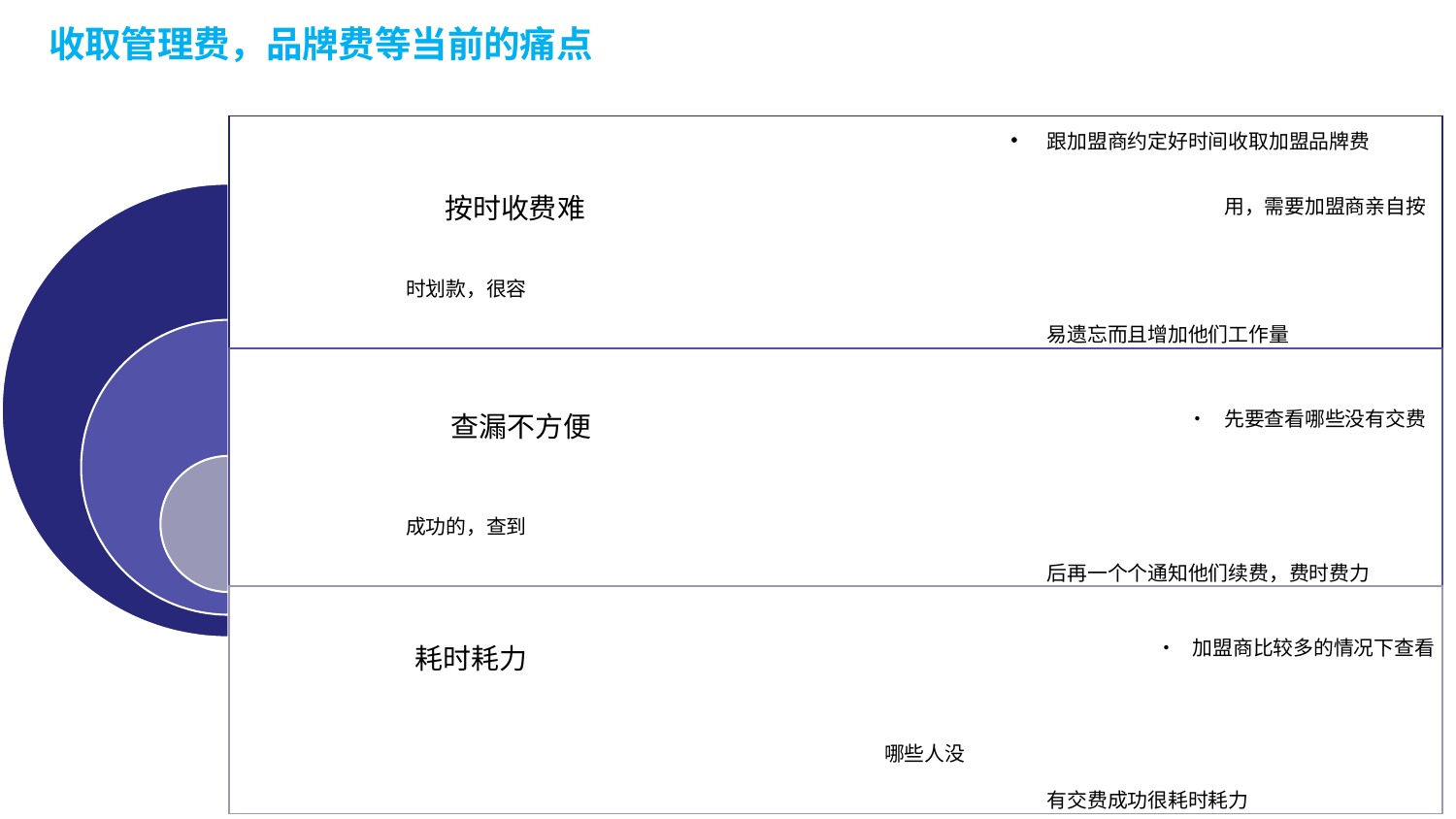

# 收取管理费，品牌费等当前的痛点
| 跟加盟商约定好时间收取加盟品牌费 按时收费难 用，需要加盟商亲自按时划款，很容 易遗忘而且增加他们工作量 |
| --- |
| 查漏不方便 • 先要查看哪些没有交费成功的，查到 后再一个个通知他们续费，费时费力 |
| 耗时耗力 • 加盟商比较多的情况下查看哪些人没 有交费成功很耗时耗力 |